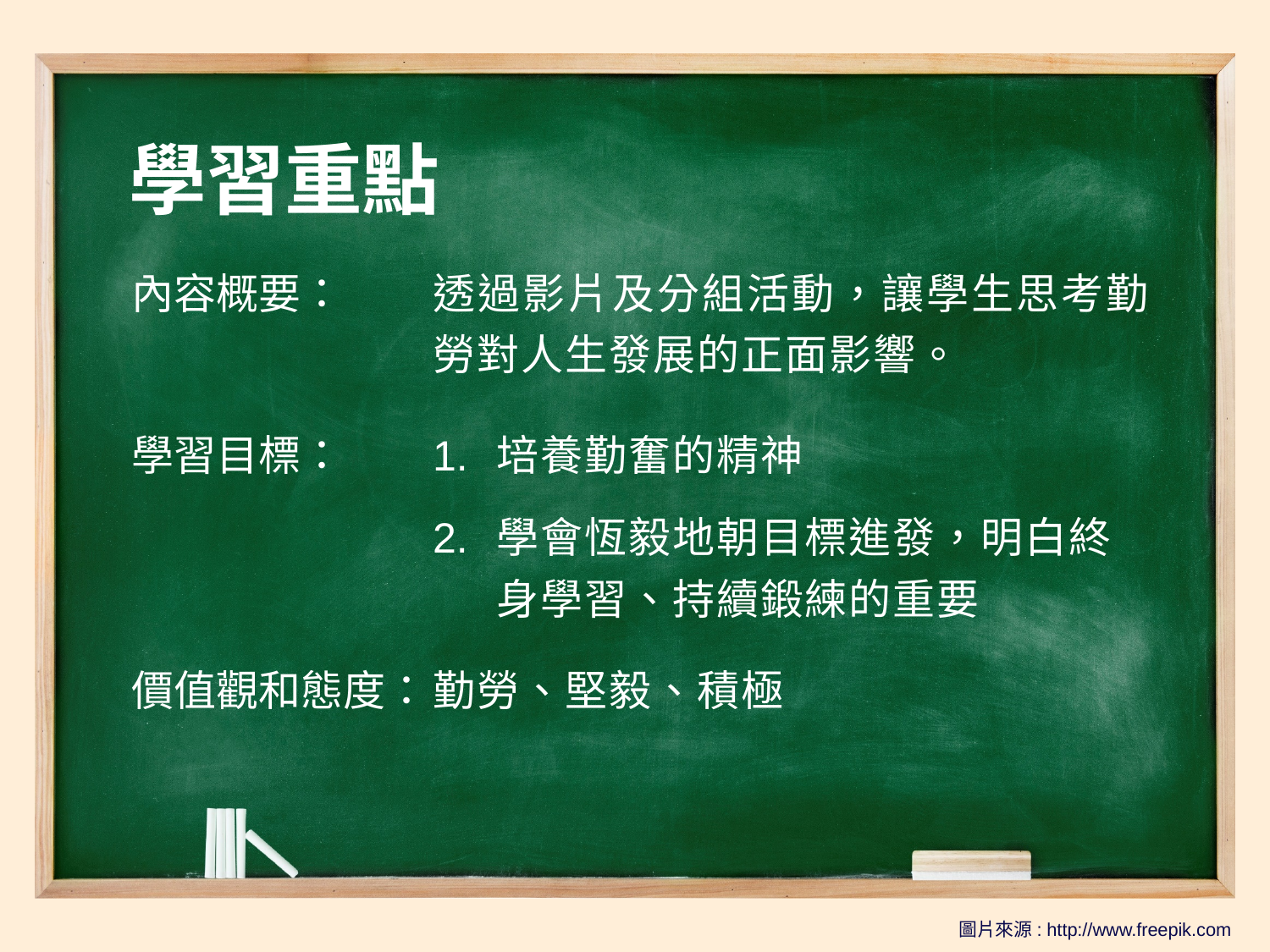

學習重點
| 內容概要： | 透過影片及分組活動，讓學生思考勤勞對人生發展的正面影響。 |
| --- | --- |
| 學習目標： | 培養勤奮的精神 學會恆毅地朝目標進發，明白終身學習、持續鍛練的重要 |
| 價值觀和態度： | 勤勞、堅毅、積極 |
圖片來源: http://www.freepik.com